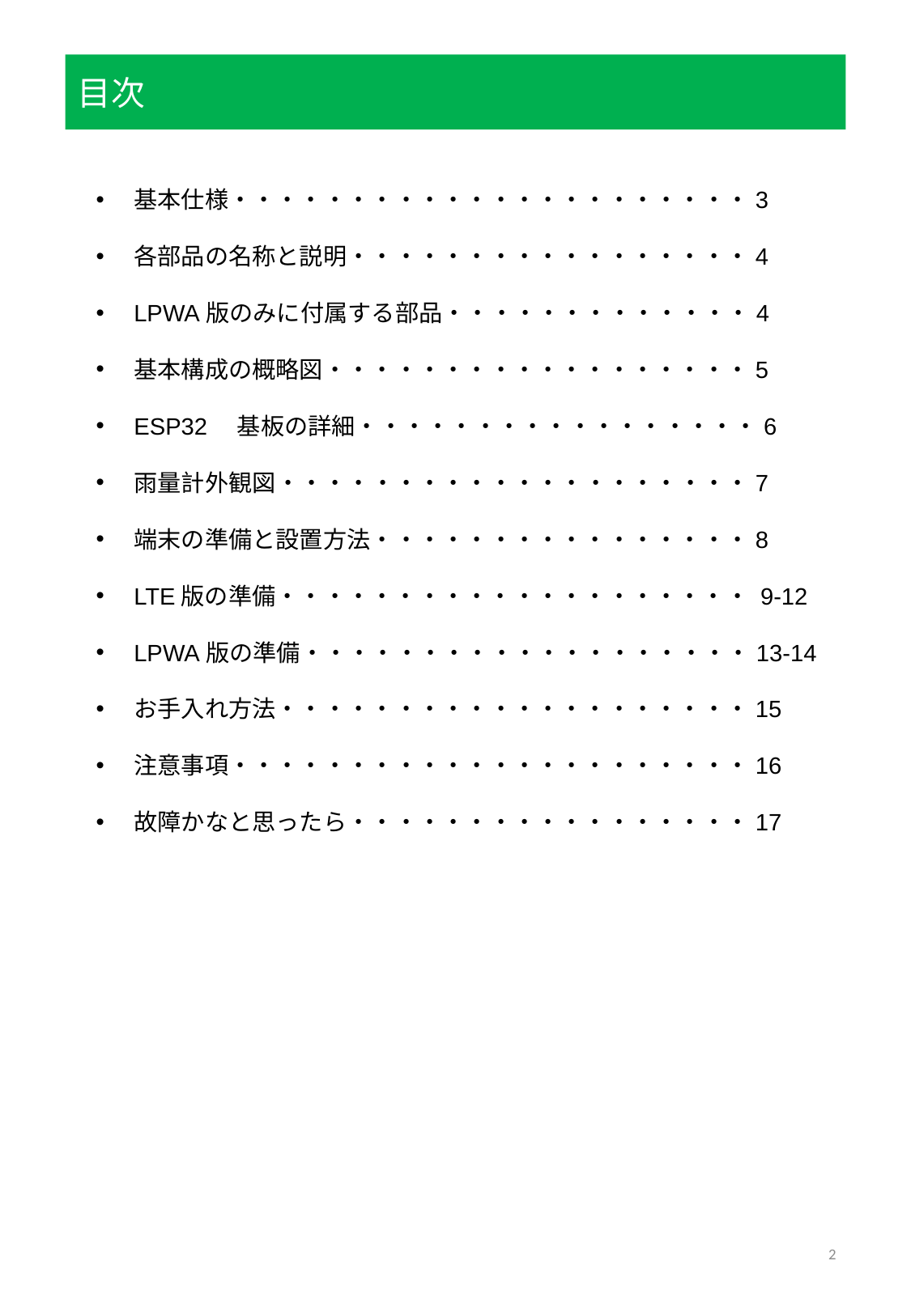

目次
基本仕様・・・・・・・・・・・・・・・・・・・・・・3

各部品の名称と説明・・・・・・・・・・・・・・・・・4

LPWA版のみに付属する部品・・・・・・・・・・・・・4

基本構成の概略図・・・・・・・・・・・・・・・・・・5

ESP32　基板の詳細・・・・・・・・・・・・・・・・・6

雨量計外観図・・・・・・・・・・・・・・・・・・・・7

端末の準備と設置方法・・・・・・・・・・・・・・・・8

LTE版の準備・・・・・・・・・・・・・・・・・・・・ 9-12

LPWA版の準備・・・・・・・・・・・・・・・・・・・13-14

お手入れ方法・・・・・・・・・・・・・・・・・・・・15

注意事項・・・・・・・・・・・・・・・・・・・・・・16

故障かなと思ったら・・・・・・・・・・・・・・・・・17

2